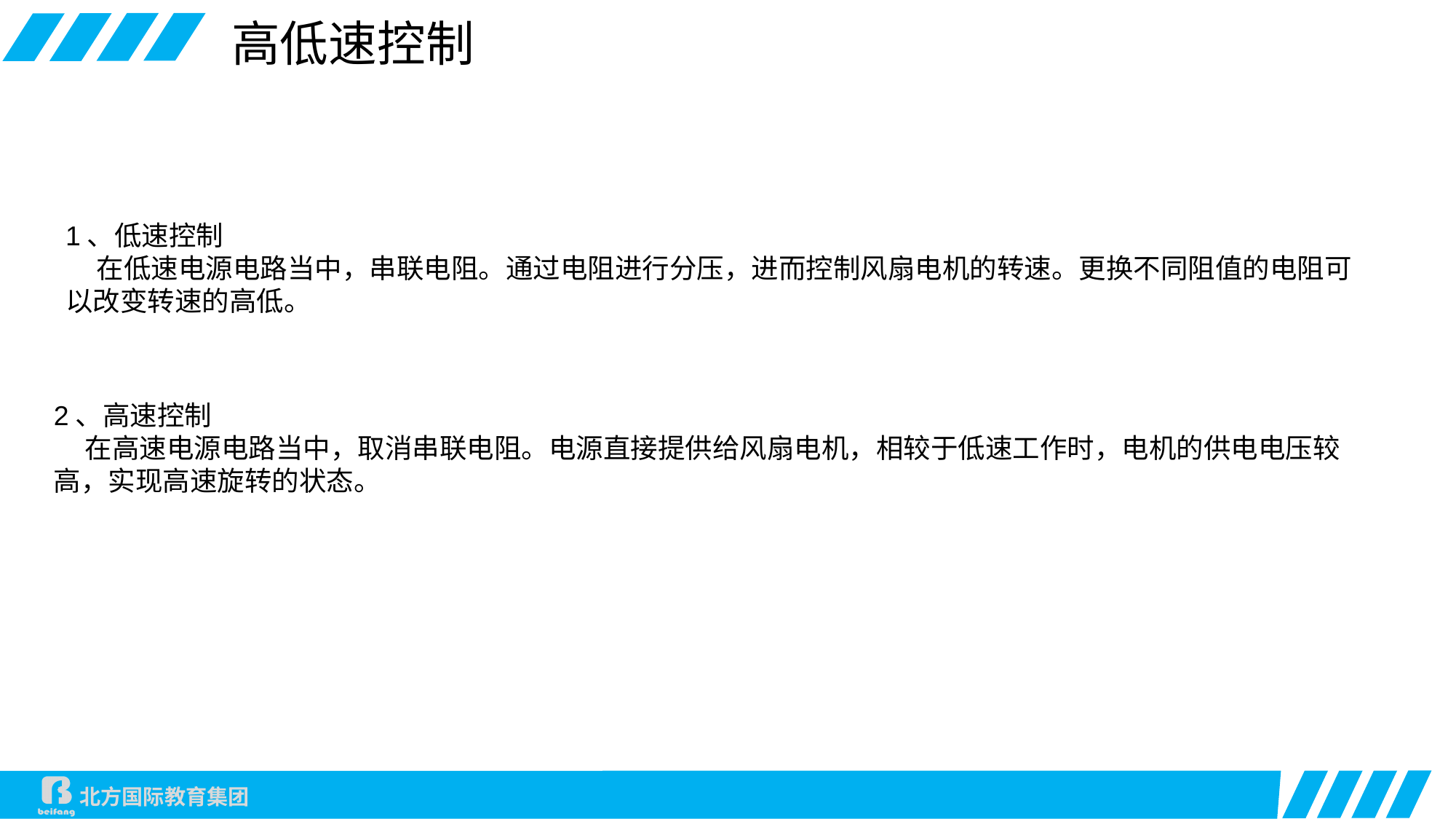

高低速控制
1、低速控制
    在低速电源电路当中，串联电阻。通过电阻进行分压，进而控制风扇电机的转速。更换不同阻值的电阻可以改变转速的高低。
2、高速控制
    在高速电源电路当中，取消串联电阻。电源直接提供给风扇电机，相较于低速工作时，电机的供电电压较高，实现高速旋转的状态。